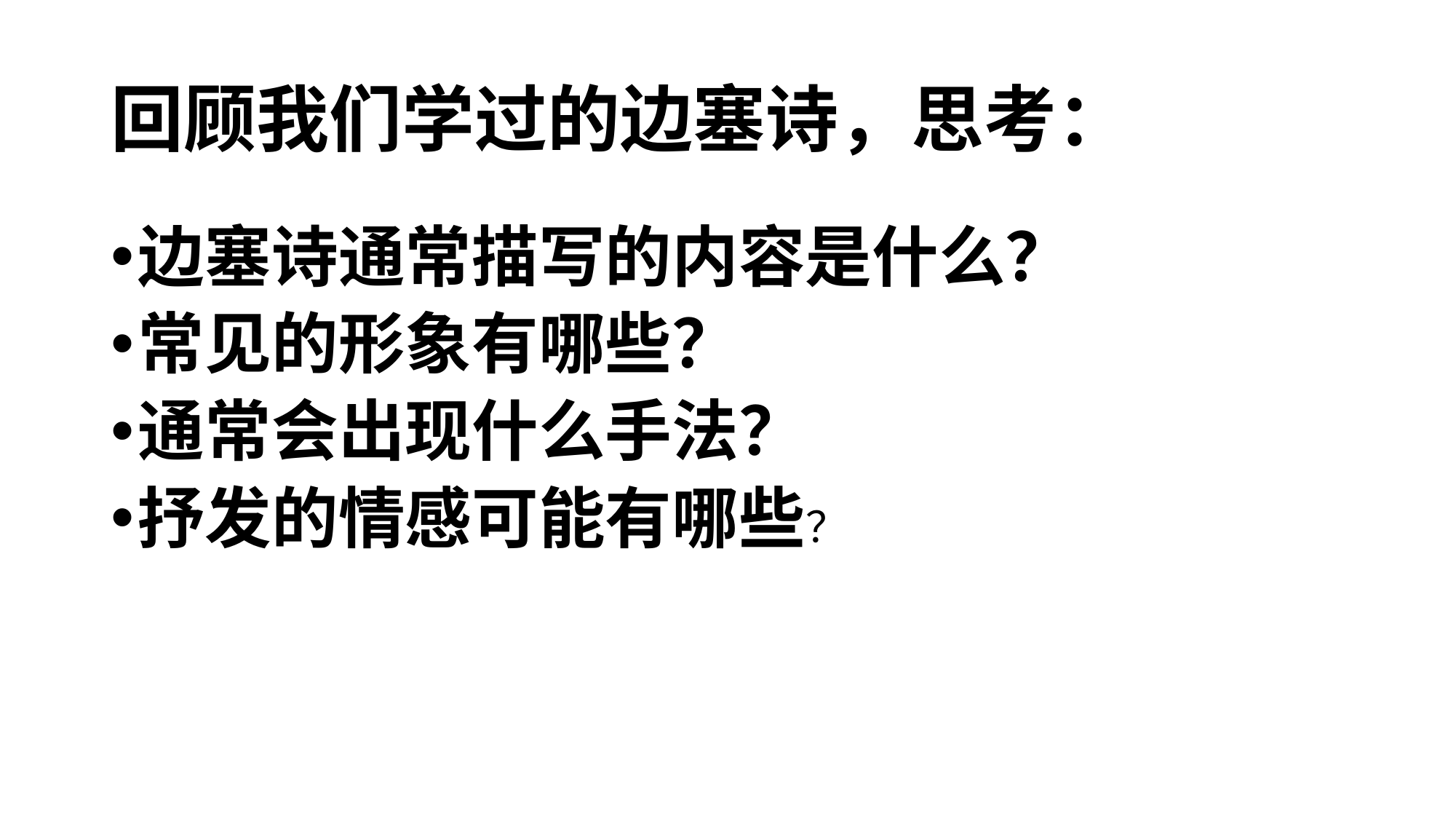

# 回顾我们学过的边塞诗，思考：
边塞诗通常描写的内容是什么？
常见的形象有哪些？
通常会出现什么手法？
抒发的情感可能有哪些？